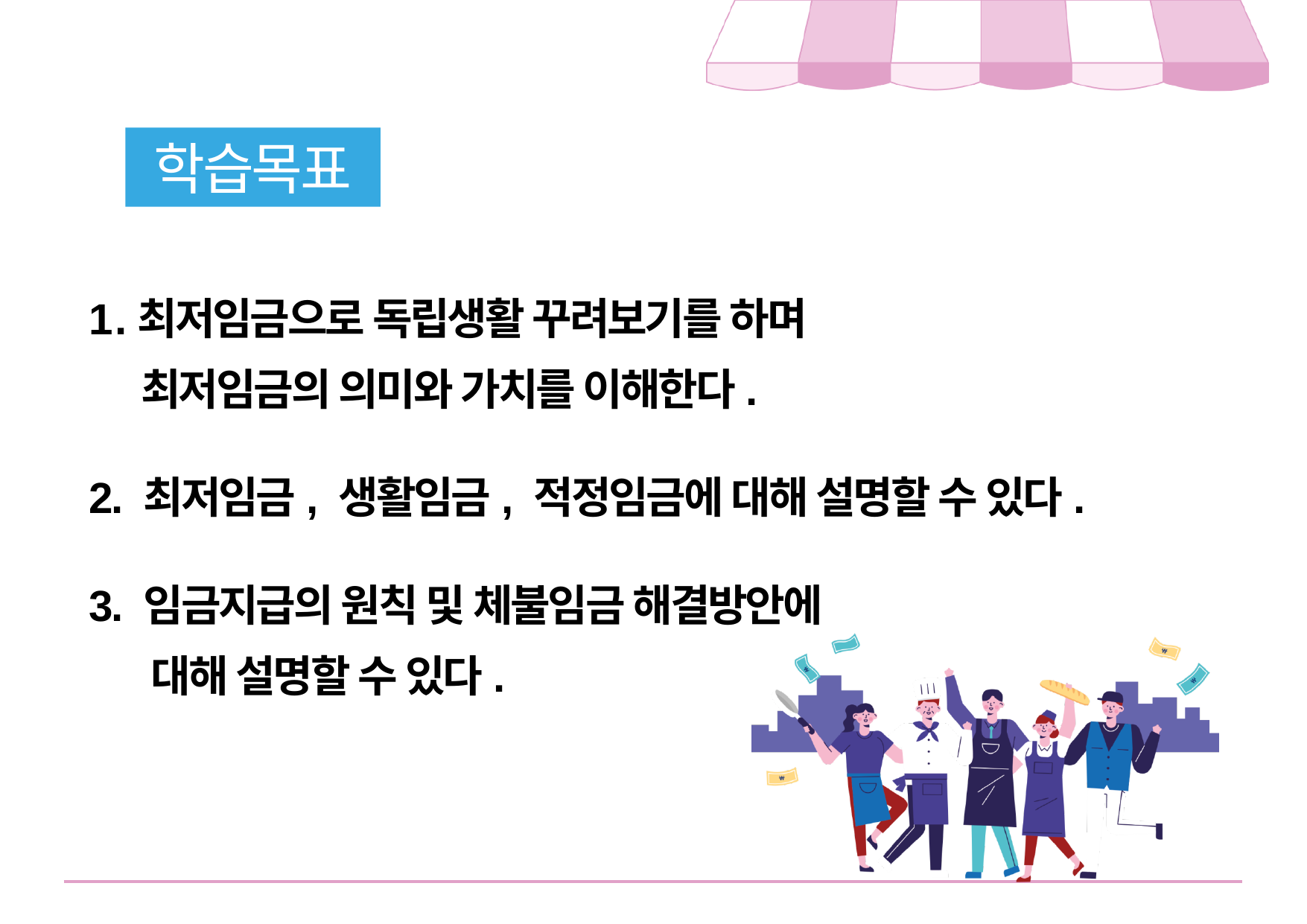

학습목표
최저임금으로 독립생활 꾸려보기를 하며
    최저임금의 의미와 가치를 이해한다.

2. 최저임금, 생활임금, 적정임금에 대해 설명할 수 있다.

3. 임금지급의 원칙 및 체불임금 해결방안에
     대해 설명할 수 있다.